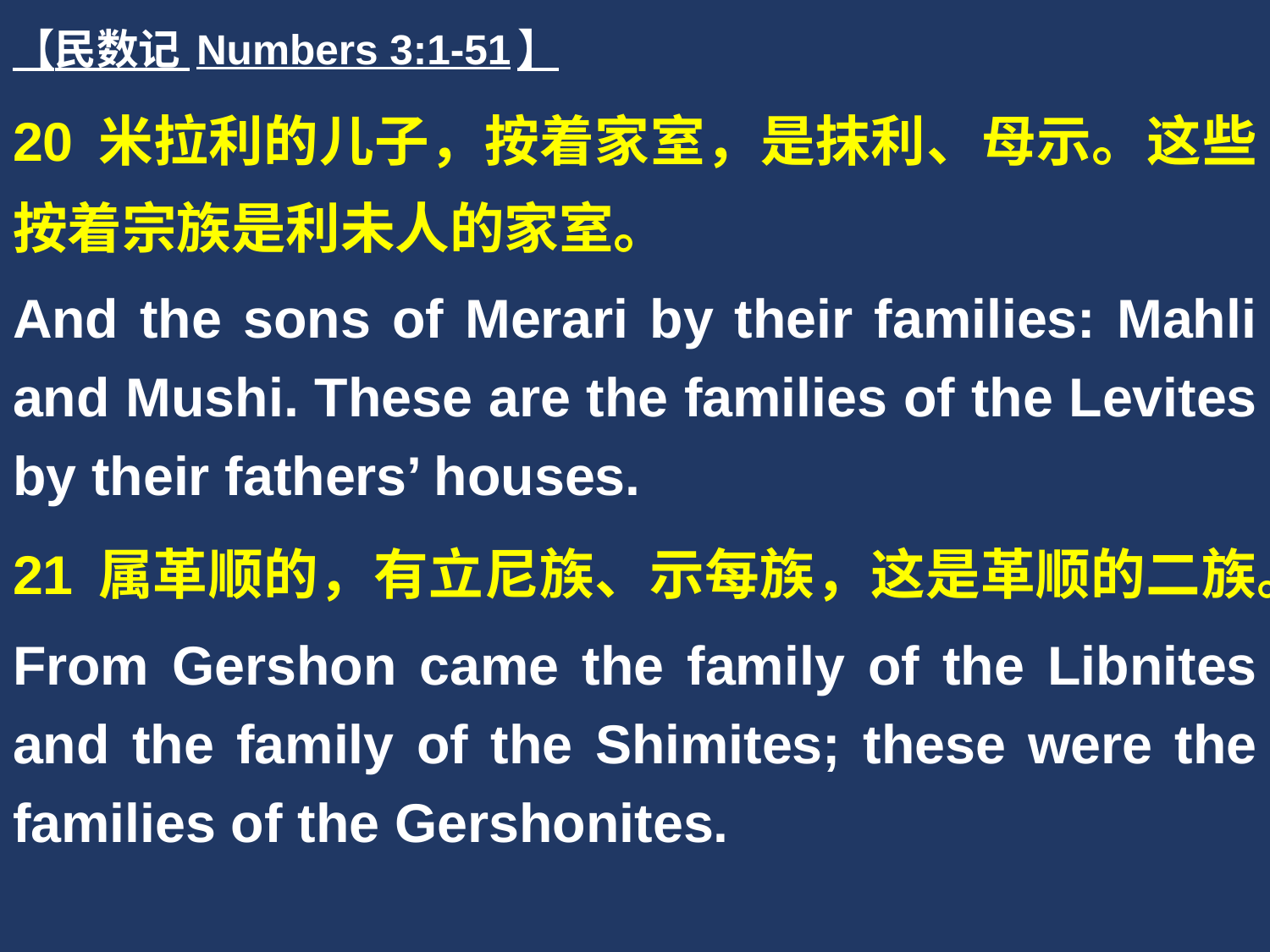

【民数记 Numbers 3:1-51】
20 米拉利的儿子，按着家室，是抹利、母示。这些按着宗族是利未人的家室。
And the sons of Merari by their families: Mahli and Mushi. These are the families of the Levites by their fathers’ houses.
21 属革顺的，有立尼族、示每族，这是革顺的二族。
From Gershon came the family of the Libnites and the family of the Shimites; these were the families of the Gershonites.